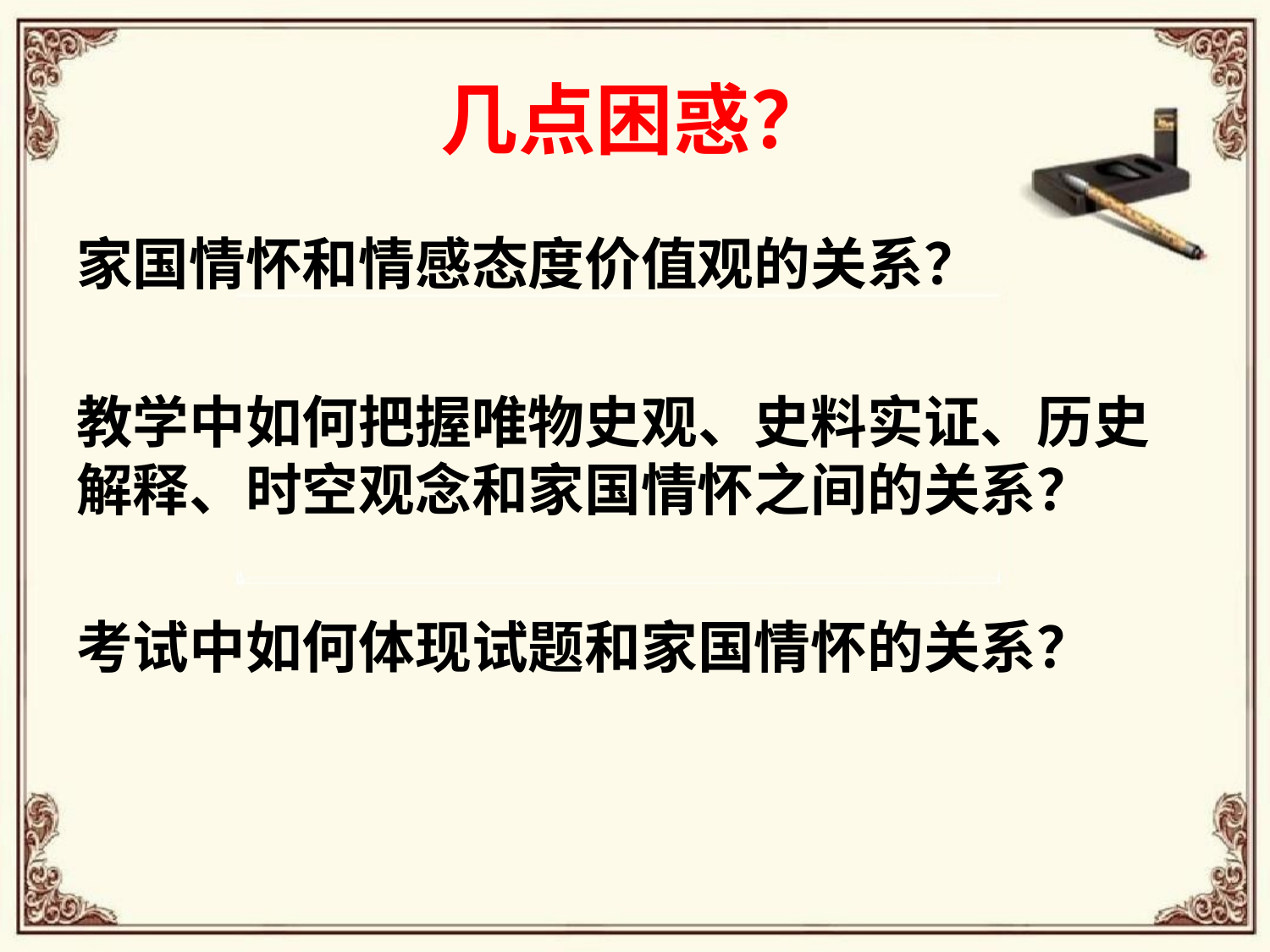

# 几点困惑？
家国情怀和情感态度价值观的关系？

教学中如何把握唯物史观、史料实证、历史解释、时空观念和家国情怀之间的关系？

考试中如何体现试题和家国情怀的关系？